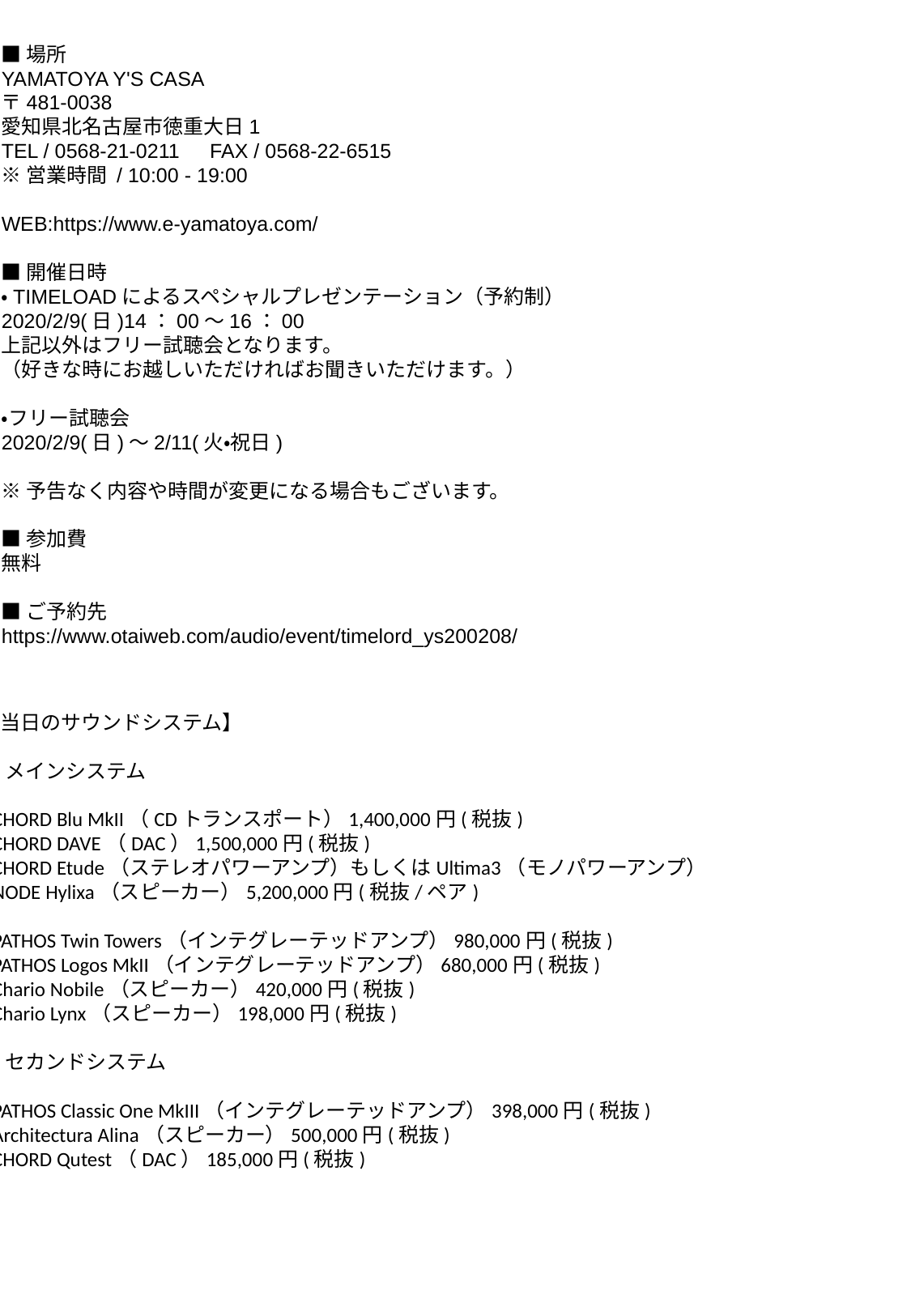

■場所
YAMATOYA Y'S CASA
〒481-0038
愛知県北名古屋市徳重大日1
TEL / 0568-21-0211　FAX / 0568-22-6515
※営業時間 / 10:00 - 19:00

WEB:https://www.e-yamatoya.com/

■開催日時
・TIMELOADによるスペシャルプレゼンテーション（予約制）
2020/2/9(日)14：00～16：00
上記以外はフリー試聴会となります。
（好きな時にお越しいただければお聞きいただけます。）

・フリー試聴会
2020/2/9(日)～2/11(火・祝日)

※予告なく内容や時間が変更になる場合もございます。

■参加費
無料

■ご予約先
https://www.otaiweb.com/audio/event/timelord_ys200208/
【当日のサウンドシステム】

■メインシステム

・CHORD Blu MkII（CDトランスポート）1,400,000円(税抜)
・CHORD DAVE（DAC）1,500,000円(税抜)
・CHORD Etude（ステレオパワーアンプ）もしくはUltima3（モノパワーアンプ）
・NODE Hylixa（スピーカー）5,200,000円(税抜/ペア)

・PATHOS Twin Towers（インテグレーテッドアンプ）980,000円(税抜)
・PATHOS Logos MkII（インテグレーテッドアンプ）680,000円(税抜)
・Chario Nobile（スピーカー）420,000円(税抜)
・Chario Lynx（スピーカー）198,000円(税抜)

■セカンドシステム

・PATHOS Classic One MkIII（インテグレーテッドアンプ）398,000円(税抜)
・Architectura Alina（スピーカー）500,000円(税抜)
・CHORD Qutest（DAC）185,000円(税抜)